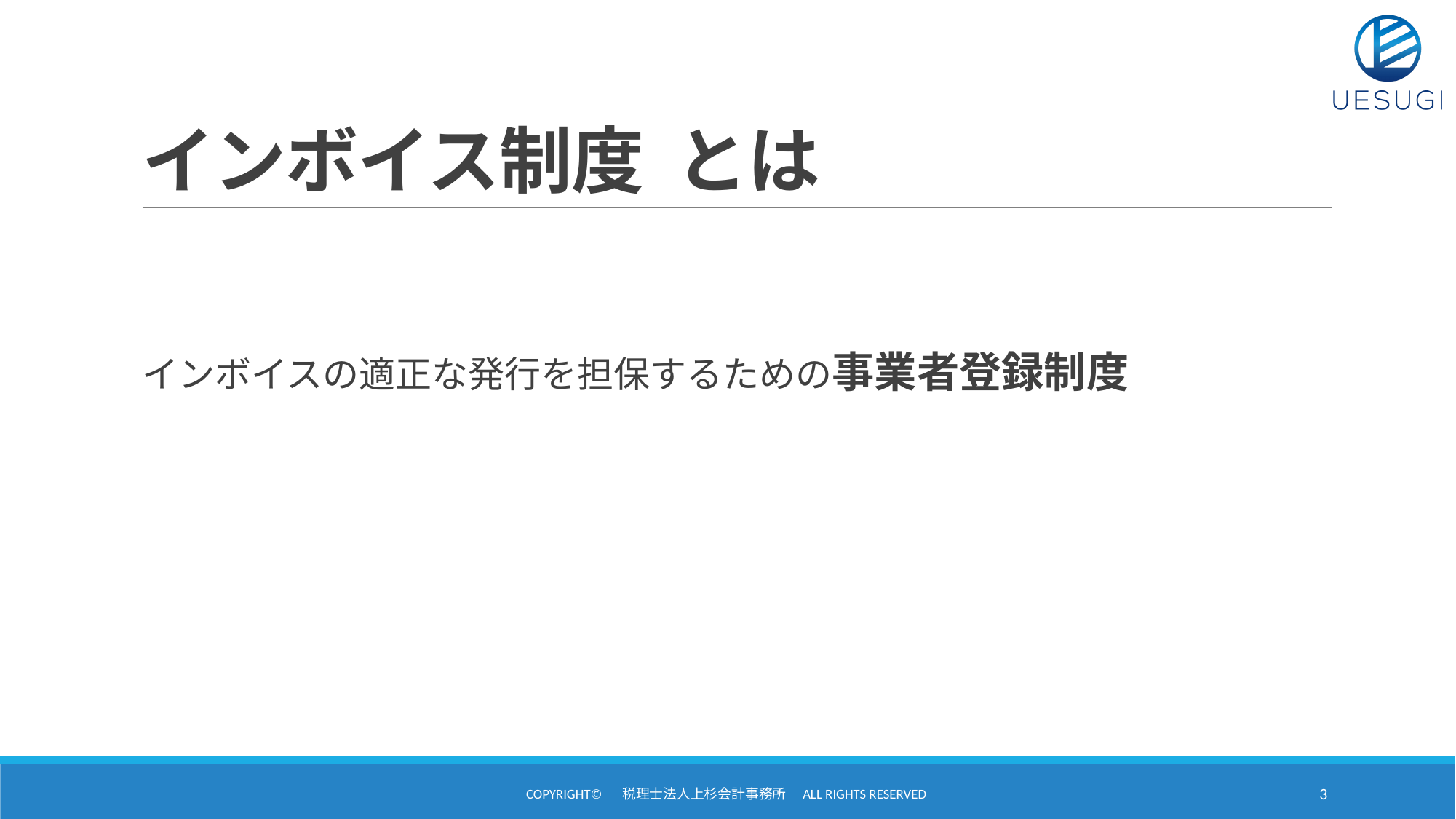

# インボイス制度  とは

インボイスの適正な発行を担保するための事業者登録制度
copyright© 　税理士法人上杉会計事務所　aLL RIGHTS RESERVED
3